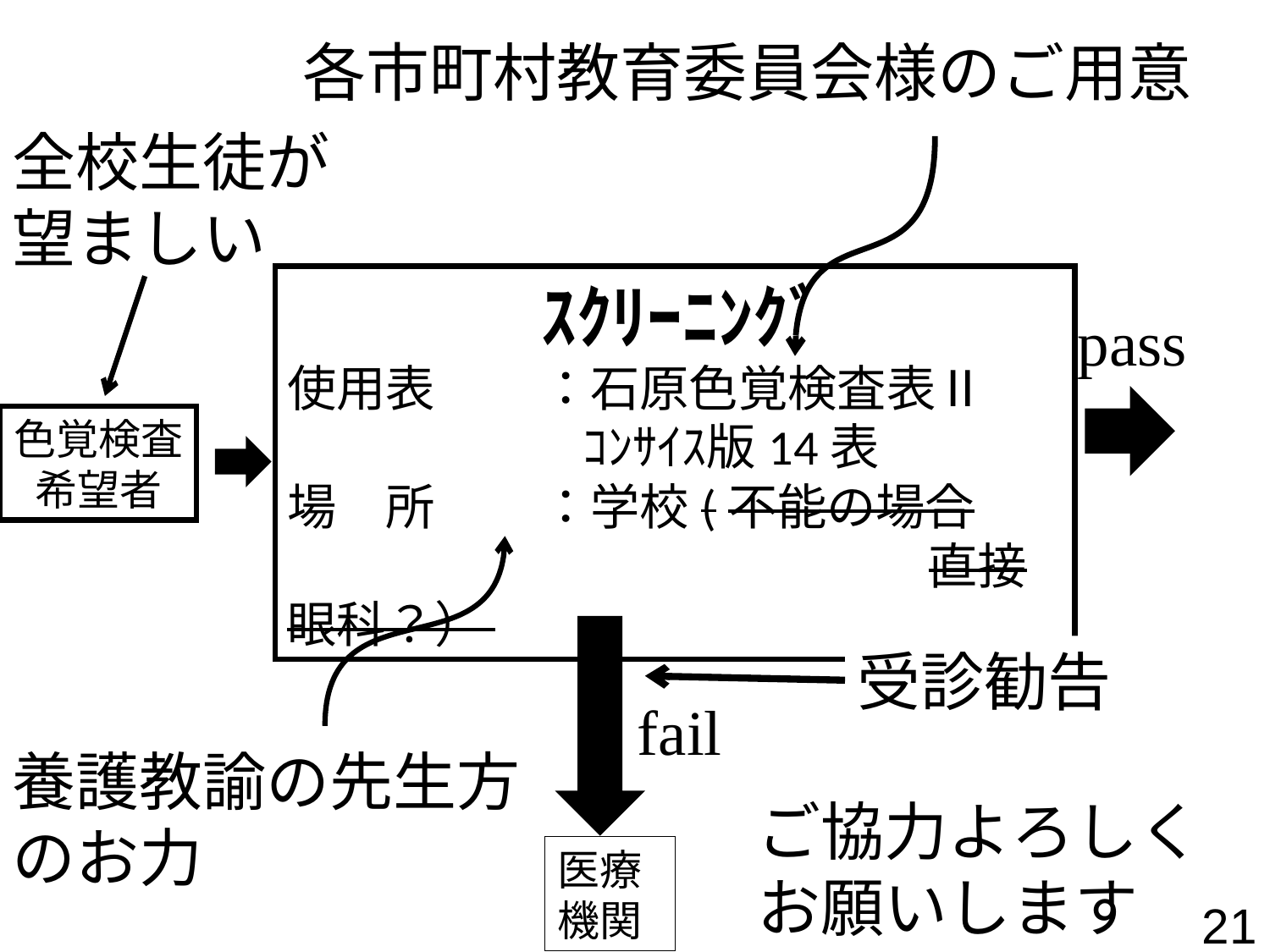

各市町村教育委員会様のご用意
全校生徒が望ましい
　　　　	ｽｸﾘｰﾆﾝｸﾞ
使用表	：石原色覚検査表Ⅱ
　　　　　　ｺﾝｻｲｽ版14表
場　所	：学校(不能の場合
　　　　　　　　　　　　　直接眼科？）
pass

色覚検査
希望者

受診勧告

fail
養護教諭の先生方
のお力
ご協力よろしく
お願いします
医療機関
TOTSUKA EYE CLINIC
21